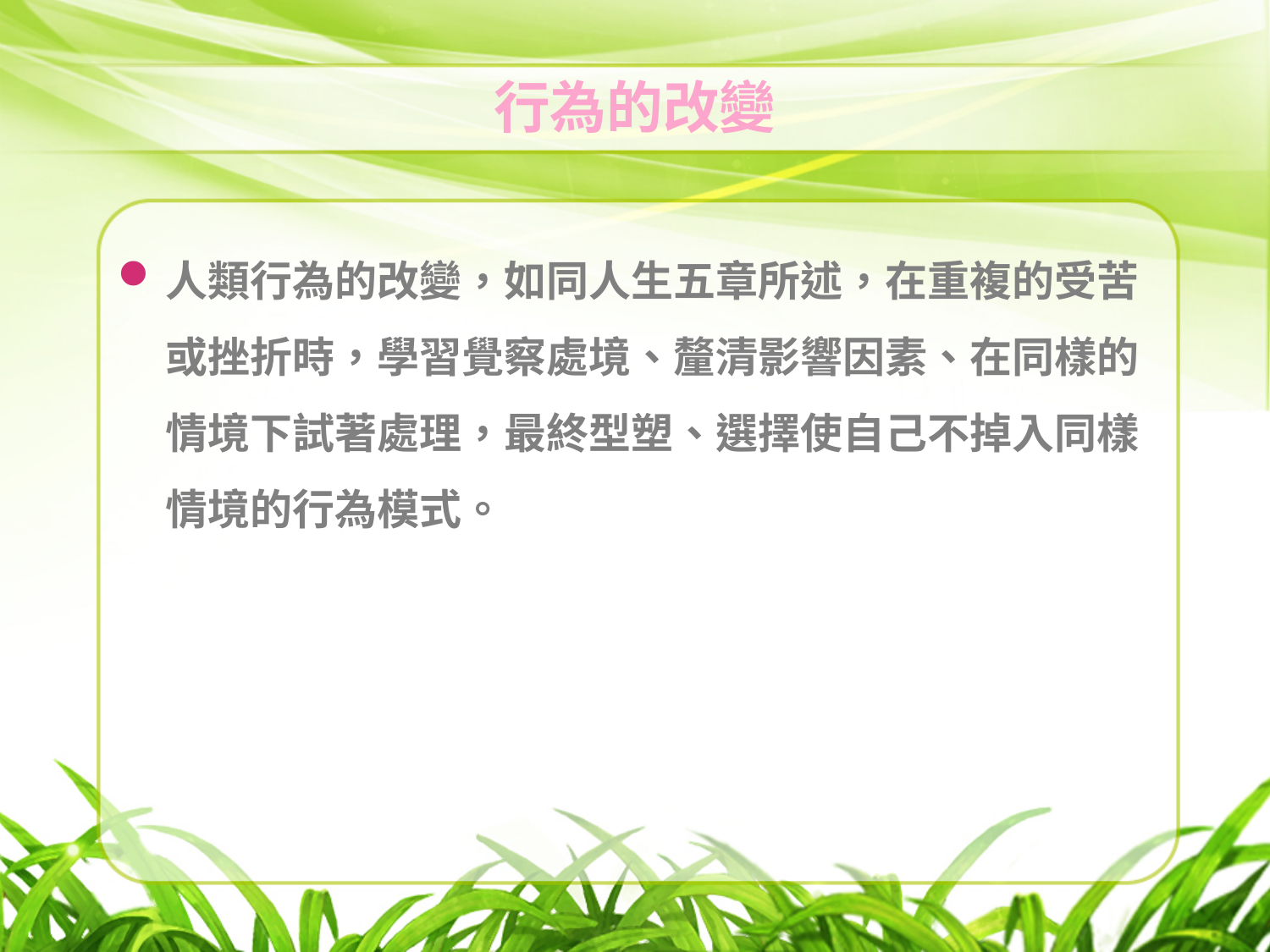

# 行為的改變
人類行為的改變，如同人生五章所述，在重複的受苦或挫折時，學習覺察處境、釐清影響因素、在同樣的情境下試著處理，最終型塑、選擇使自己不掉入同樣情境的行為模式。